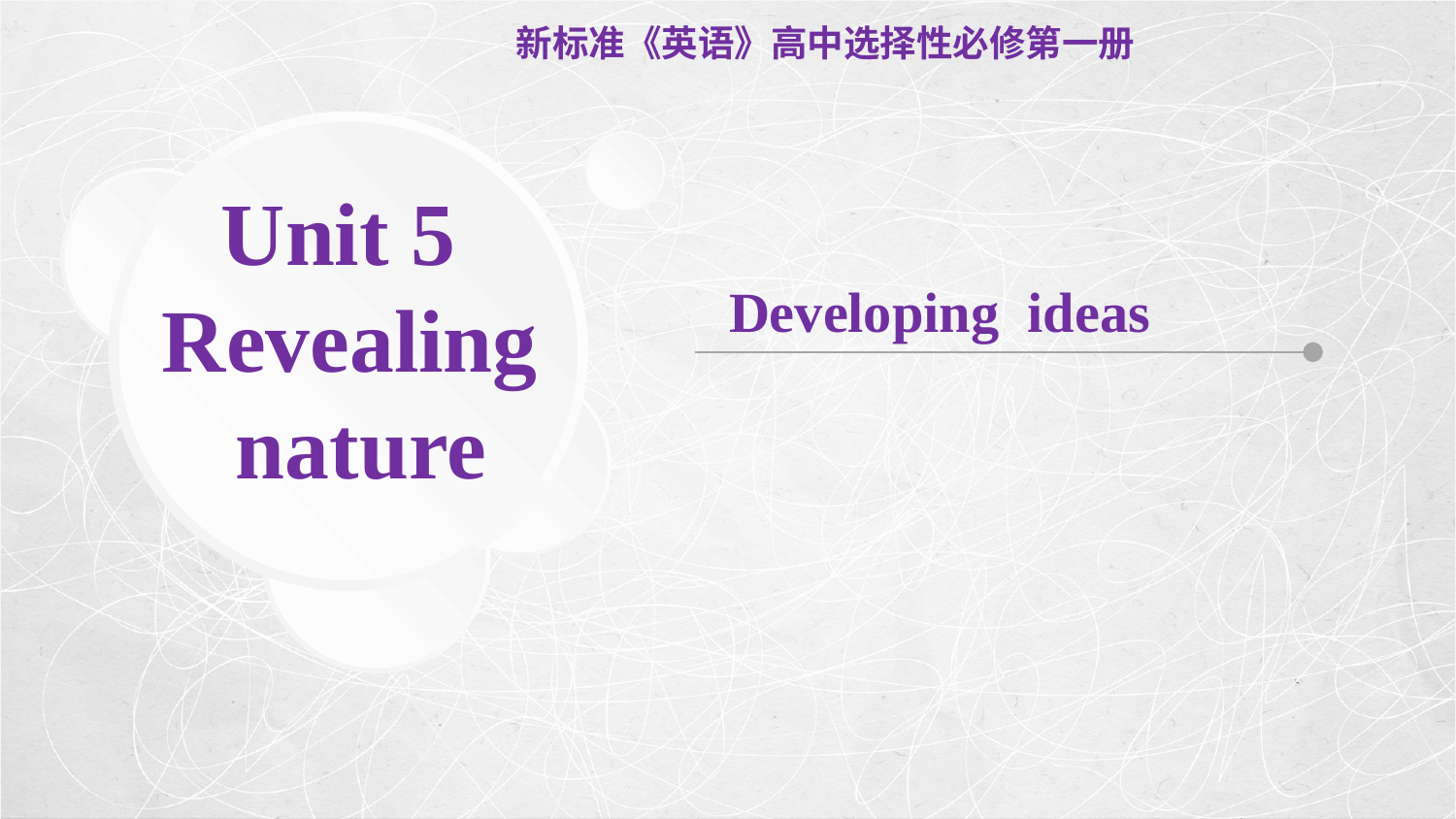

新标准《英语》高中选择性必修第一册

Unit 5  Revealing  nature

 Developing  ideas